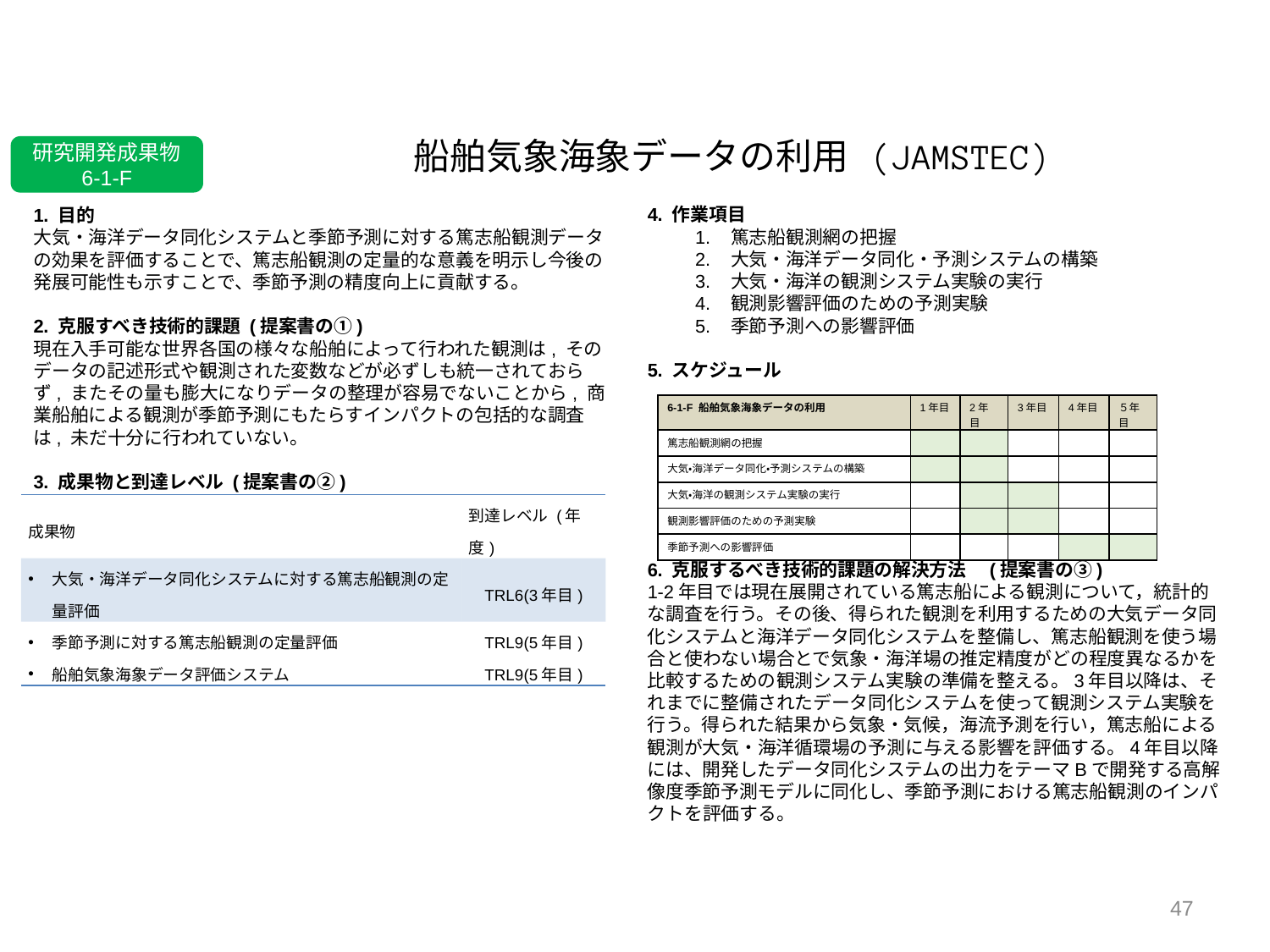

# 船舶気象海象データの利用  (JAMSTEC)
研究開発成果物 6-1-F
4. 作業項目
篤志船観測網の把握
大気・海洋データ同化・予測システムの構築
大気・海洋の観測システム実験の実行
観測影響評価のための予測実験
季節予測への影響評価

5. スケジュール

6. 克服するべき技術的課題の解決方法　(提案書の③)
1-2年目では現在展開されている篤志船による観測について，統計的な調査を行う。その後、得られた観測を利用するための大気データ同化システムと海洋データ同化システムを整備し、篤志船観測を使う場合と使わない場合とで気象・海洋場の推定精度がどの程度異なるかを比較するための観測システム実験の準備を整える。3年目以降は、それまでに整備されたデータ同化システムを使って観測システム実験を行う。得られた結果から気象・気候，海流予測を行い，篤志船による観測が大気・海洋循環場の予測に与える影響を評価する。4年目以降には、開発したデータ同化システムの出力をテーマBで開発する高解像度季節予測モデルに同化し、季節予測における篤志船観測のインパクトを評価する。

1. 目的
大気・海洋データ同化システムと季節予測に対する篤志船観測データの効果を評価することで、篤志船観測の定量的な意義を明示し今後の発展可能性も示すことで、季節予測の精度向上に貢献する。

2. 克服すべき技術的課題 (提案書の①)
現在入手可能な世界各国の様々な船舶によって行われた観測は, そのデータの記述形式や観測された変数などが必ずしも統一されておらず, またその量も膨大になりデータの整理が容易でないことから, 商業船舶による観測が季節予測にもたらすインパクトの包括的な調査は, 未だ十分に行われていない。

3. 成果物と到達レベル (提案書の②)

| 6-1-F 船舶気象海象データの利用 | 1年目 | 2年目 | 3年目 | 4年目 | ５年目 |
| --- | --- | --- | --- | --- | --- |
| 篤志船観測網の把握 |  |  |  |  |  |
| 大気・海洋データ同化・予測システムの構築 |  |  |  |  |  |
| 大気・海洋の観測システム実験の実行 |  |  |  |  |  |
| 観測影響評価のための予測実験 |  |  |  |  |  |
| 季節予測への影響評価 |  |  |  |  |  |

| 成果物 | 到達レベル (年度) |
| --- | --- |
| 大気・海洋データ同化システムに対する篤志船観測の定量評価 | TRL6(3年目) |
| 季節予測に対する篤志船観測の定量評価 船舶気象海象データ評価システム | TRL9(5年目) TRL9(5年目) |
47